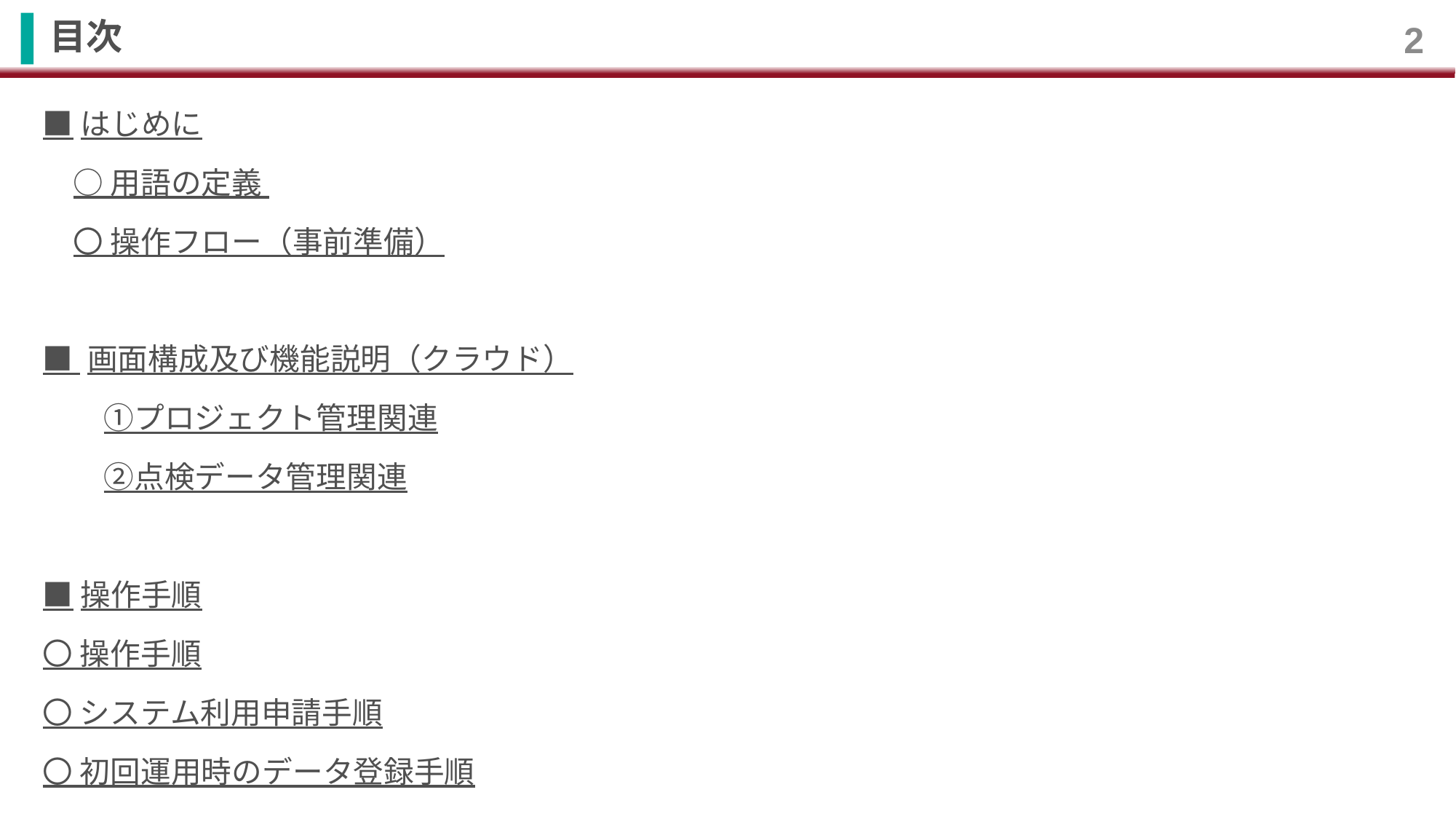

# 目次

2
■はじめに
　○ 用語の定義
　〇 操作フロー（事前準備）

■ 画面構成及び機能説明（クラウド）
　　①プロジェクト管理関連
　　②点検データ管理関連

■操作手順
〇 操作手順
〇 システム利用申請手順
〇 初回運用時のデータ登録手順